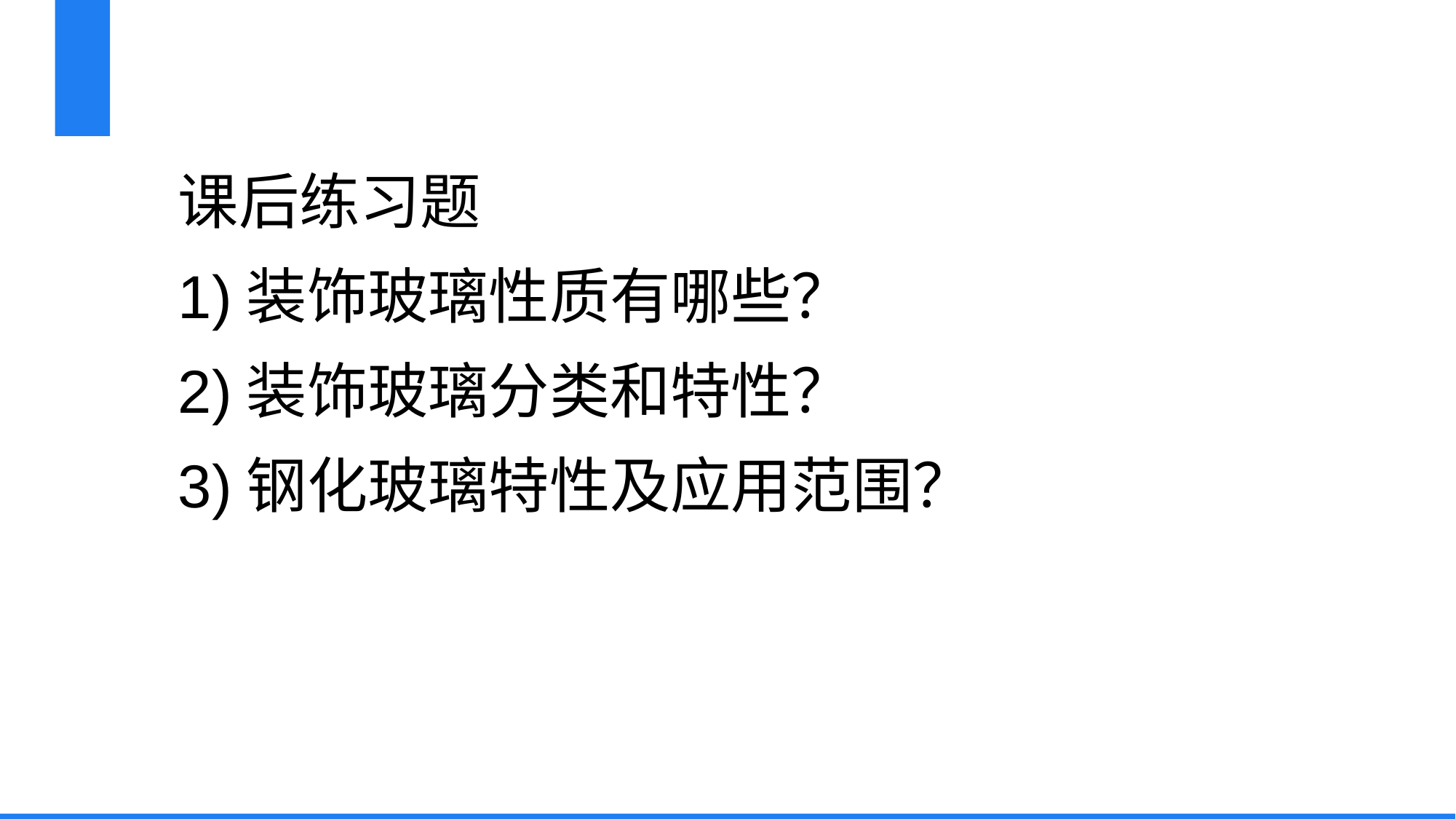

课后练习题
1)装饰玻璃性质有哪些？
2)装饰玻璃分类和特性？
3)钢化玻璃特性及应用范围？